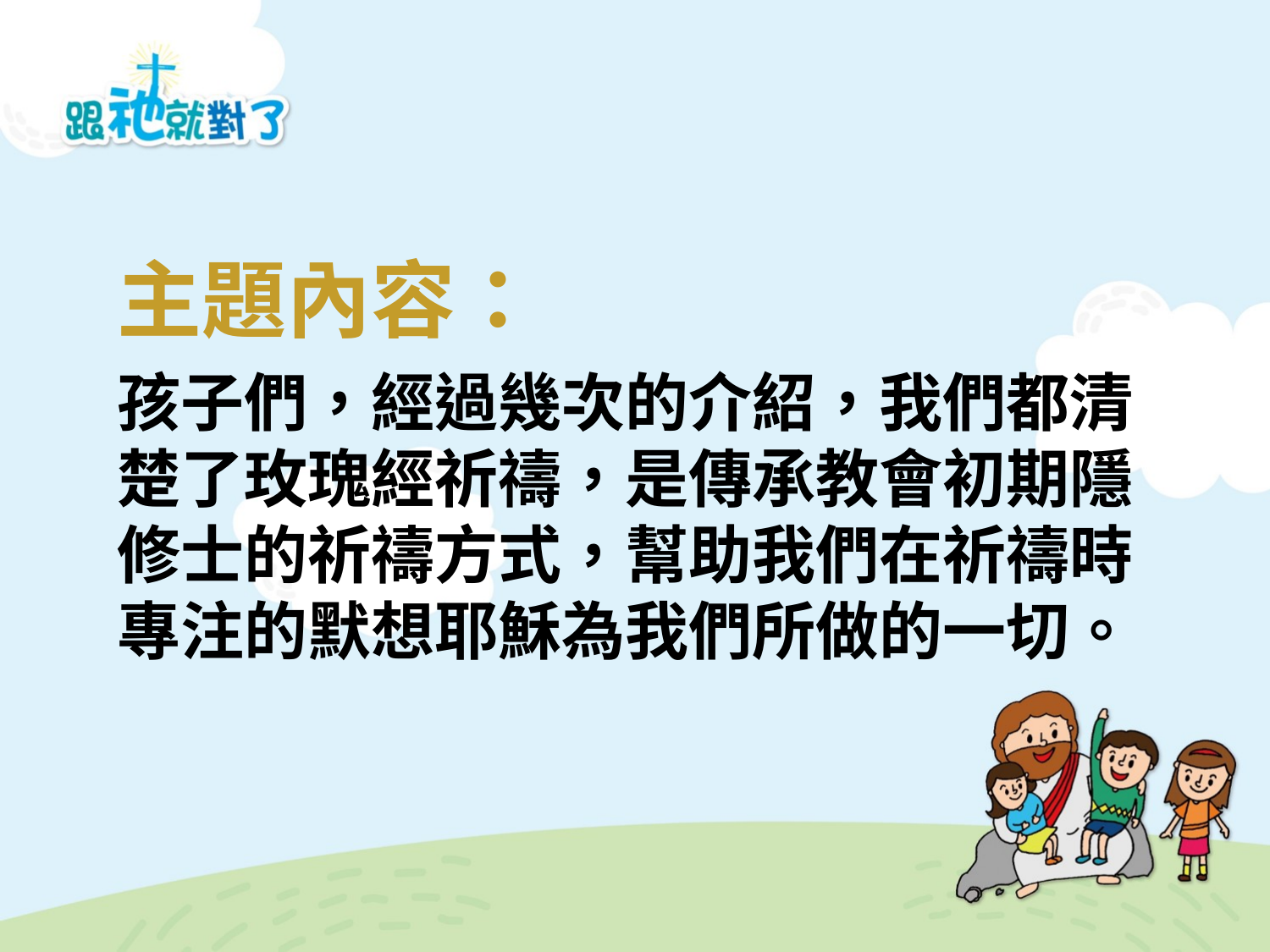

主題內容：
孩子們，經過幾次的介紹，我們都清楚了玫瑰經祈禱，是傳承教會初期隱修士的祈禱方式，幫助我們在祈禱時專注的默想耶穌為我們所做的一切。